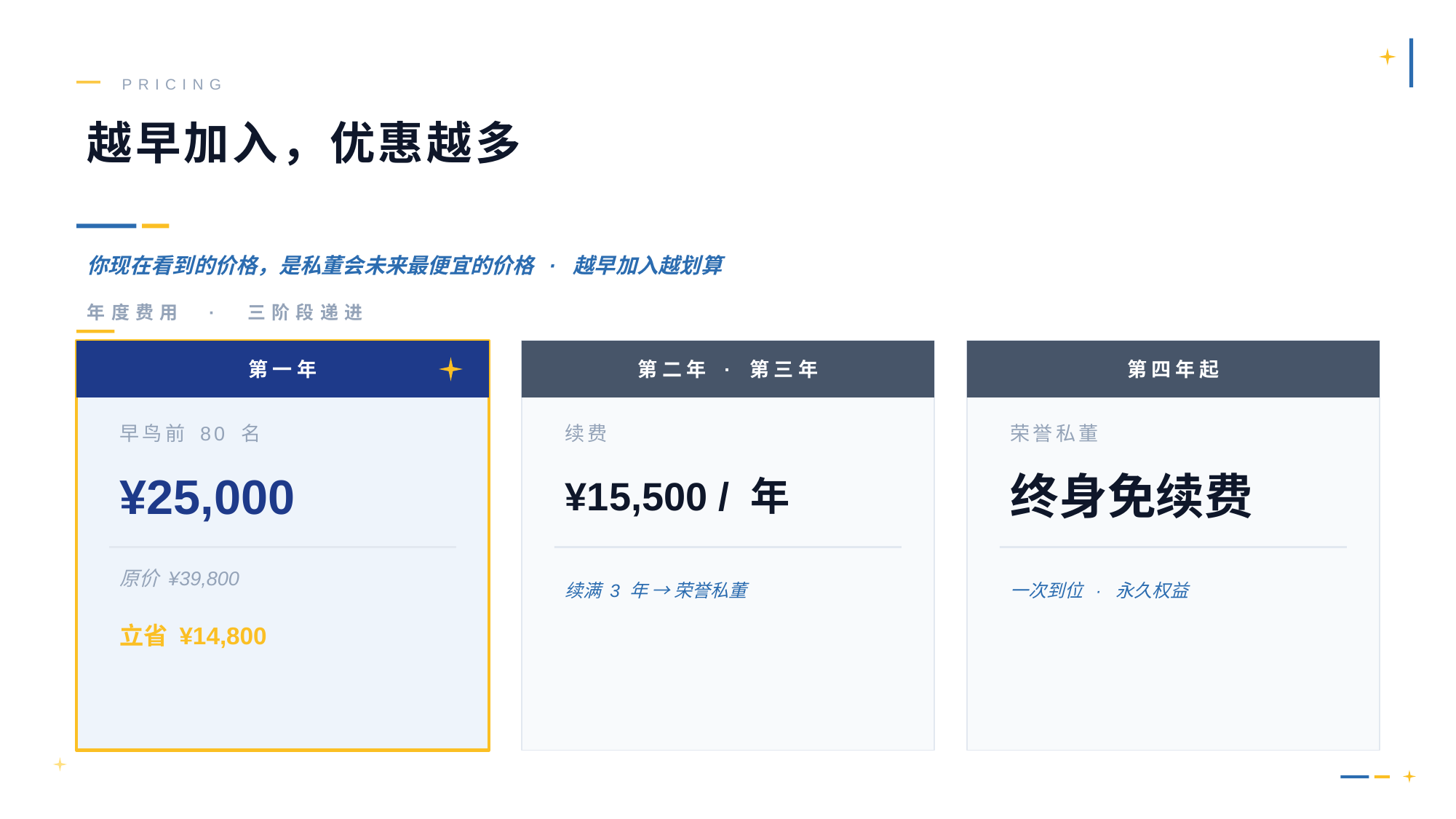

PRICING

越早加入，优惠越多

你现在看到的价格，是私董会未来最便宜的价格  ·  越早加入越划算
年度费用  ·  三阶段递进

第一年

第二年 · 第三年

第四年起

早鸟前 80 名
续费
荣誉私董
¥25,000
¥15,500 / 年
终身免续费

原价 ¥39,800
续满 3 年 → 荣誉私董
一次到位  ·  永久权益
立省 ¥14,800